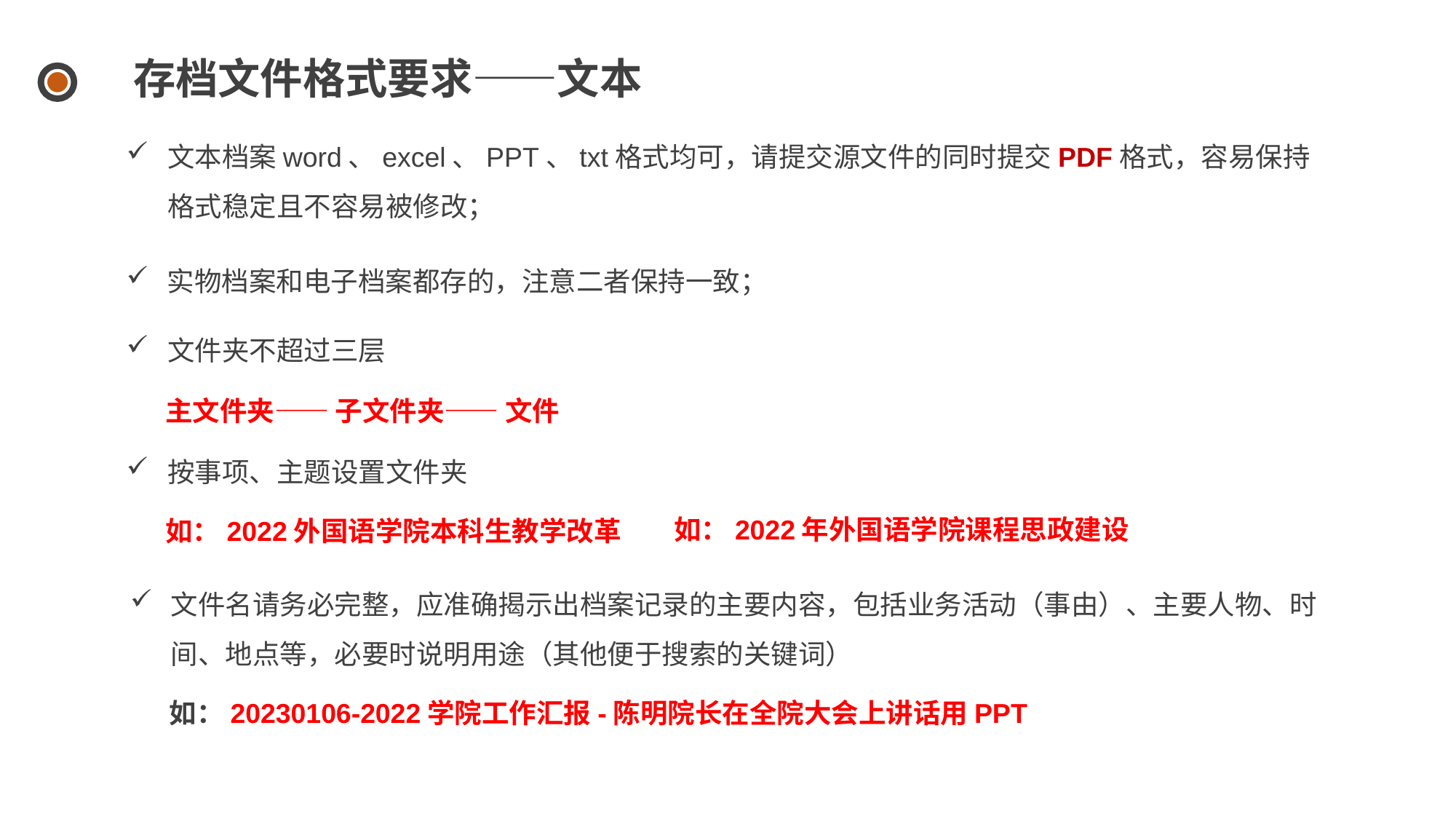

存档文件格式要求——文本

文本档案word、excel、PPT、txt格式均可，请提交源文件的同时提交PDF格式，容易保持格式稳定且不容易被修改；
实物档案和电子档案都存的，注意二者保持一致；
文件夹不超过三层
主文件夹—— 子文件夹—— 文件
按事项、主题设置文件夹
如：2022年外国语学院课程思政建设
如：2022外国语学院本科生教学改革
文件名请务必完整，应准确揭示出档案记录的主要内容，包括业务活动（事由）、主要人物、时间、地点等，必要时说明用途（其他便于搜索的关键词）
如：20230106-2022学院工作汇报-陈明院长在全院大会上讲话用PPT